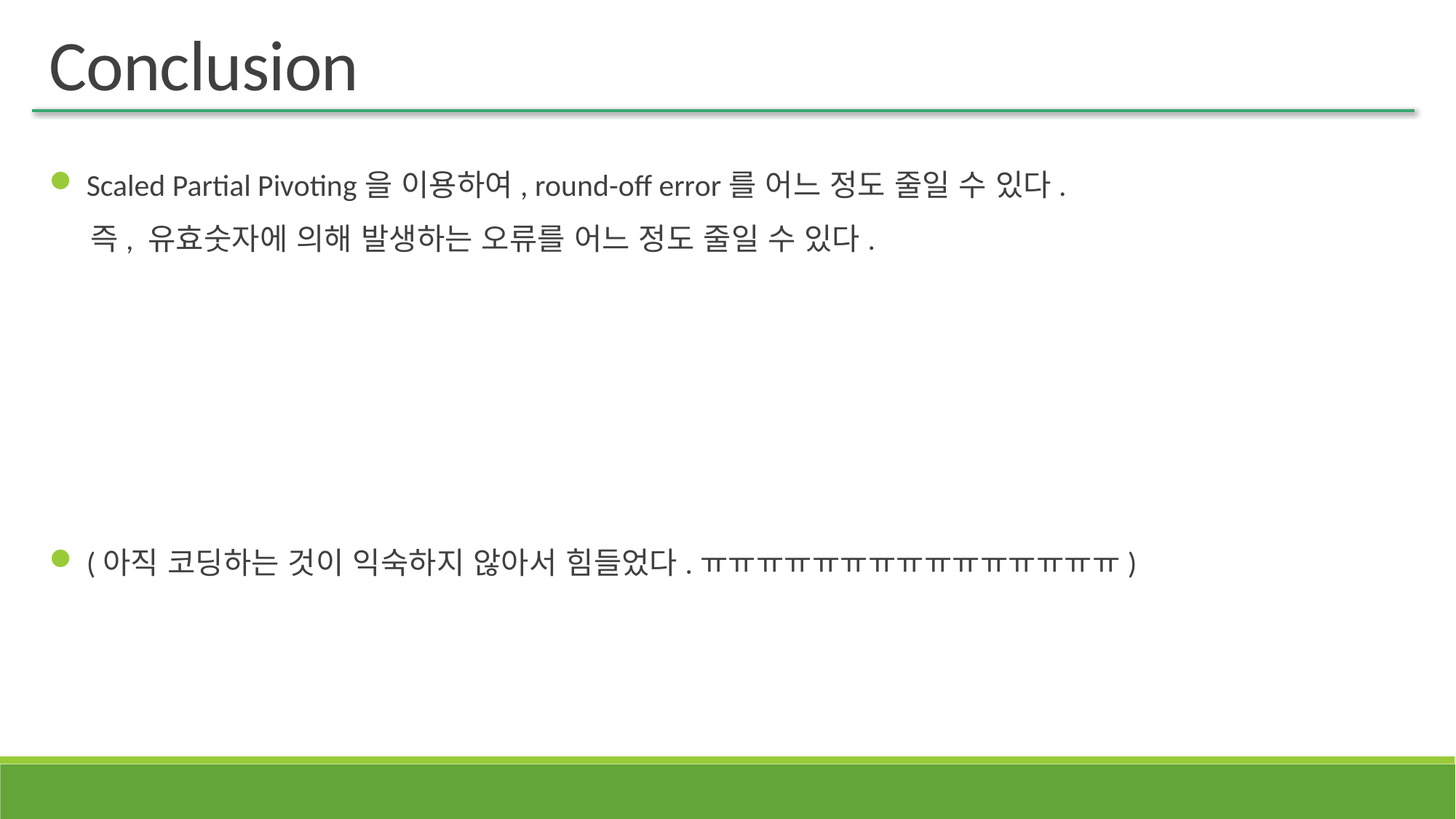

Conclusion
 Scaled Partial Pivoting을 이용하여, round-off error를 어느 정도 줄일 수 있다.
    즉, 유효숫자에 의해 발생하는 오류를 어느 정도 줄일 수 있다.

 (아직 코딩하는 것이 익숙하지 않아서 힘들었다.ㅠㅠㅠㅠㅠㅠㅠㅠㅠㅠㅠㅠㅠㅠㅠ)